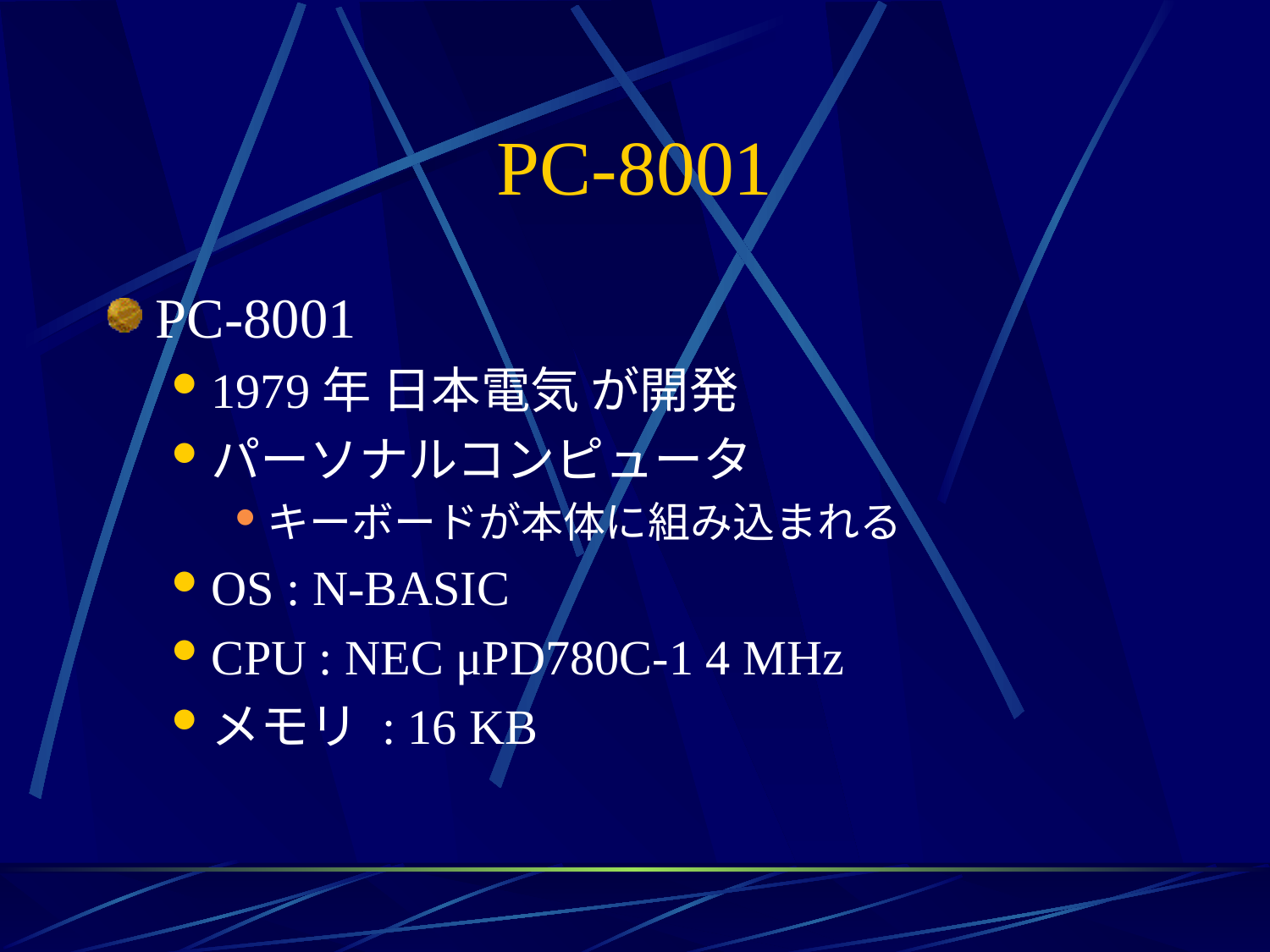

# PC-8001
PC-8001
1979年 日本電気 が開発
パーソナルコンピュータ
キーボードが本体に組み込まれる
OS : N-BASIC
CPU : NEC μPD780C-1 4 MHz
メモリ : 16 KB